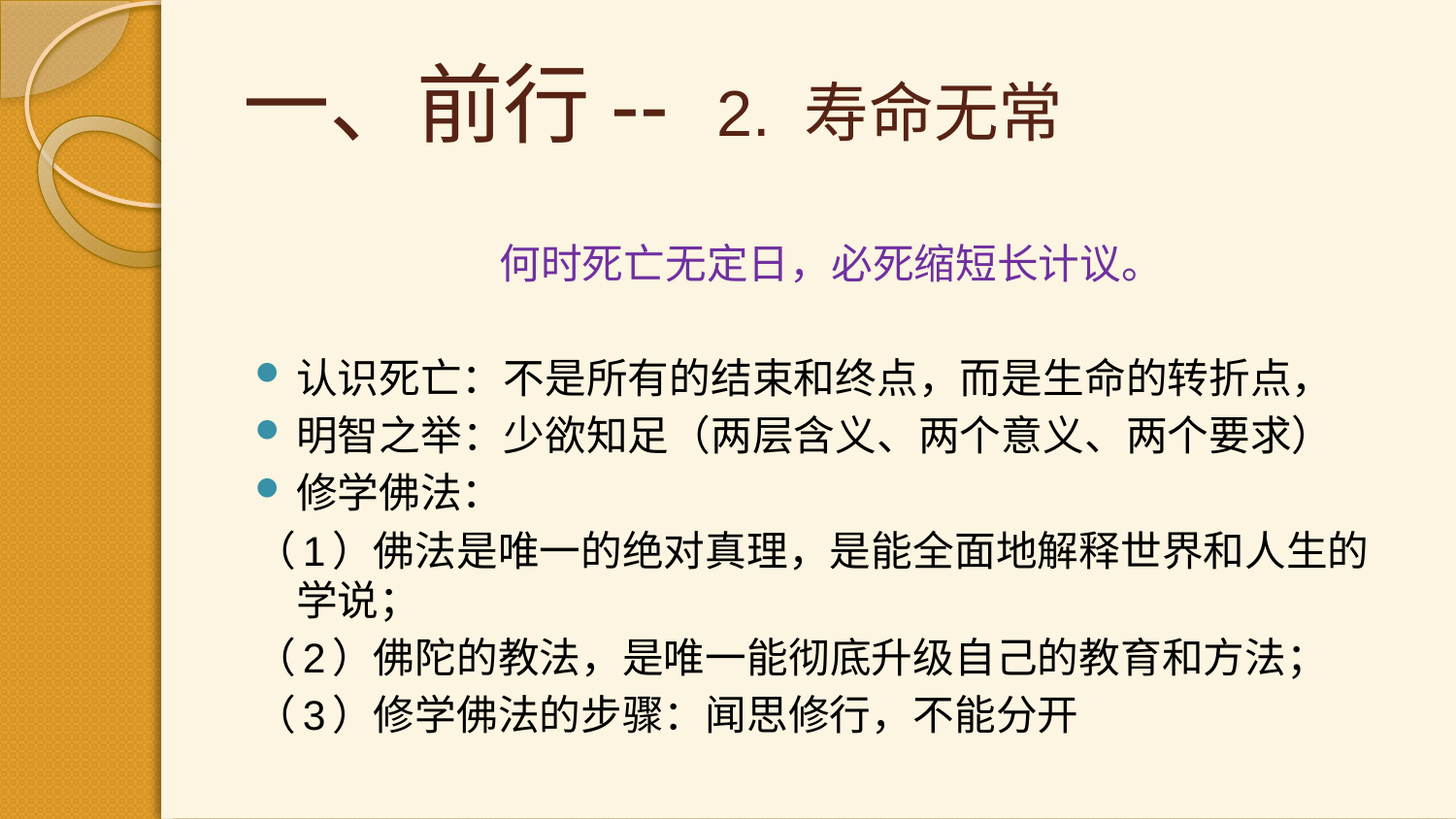

# 一、前行--  2. 寿命无常

何时死亡无定日，必死缩短长计议。

认识死亡：不是所有的结束和终点，而是生命的转折点，
明智之举：少欲知足（两层含义、两个意义、两个要求）
修学佛法：
（1）佛法是唯一的绝对真理，是能全面地解释世界和人生的学说；
（2）佛陀的教法，是唯一能彻底升级自己的教育和方法；
（3）修学佛法的步骤：闻思修行，不能分开